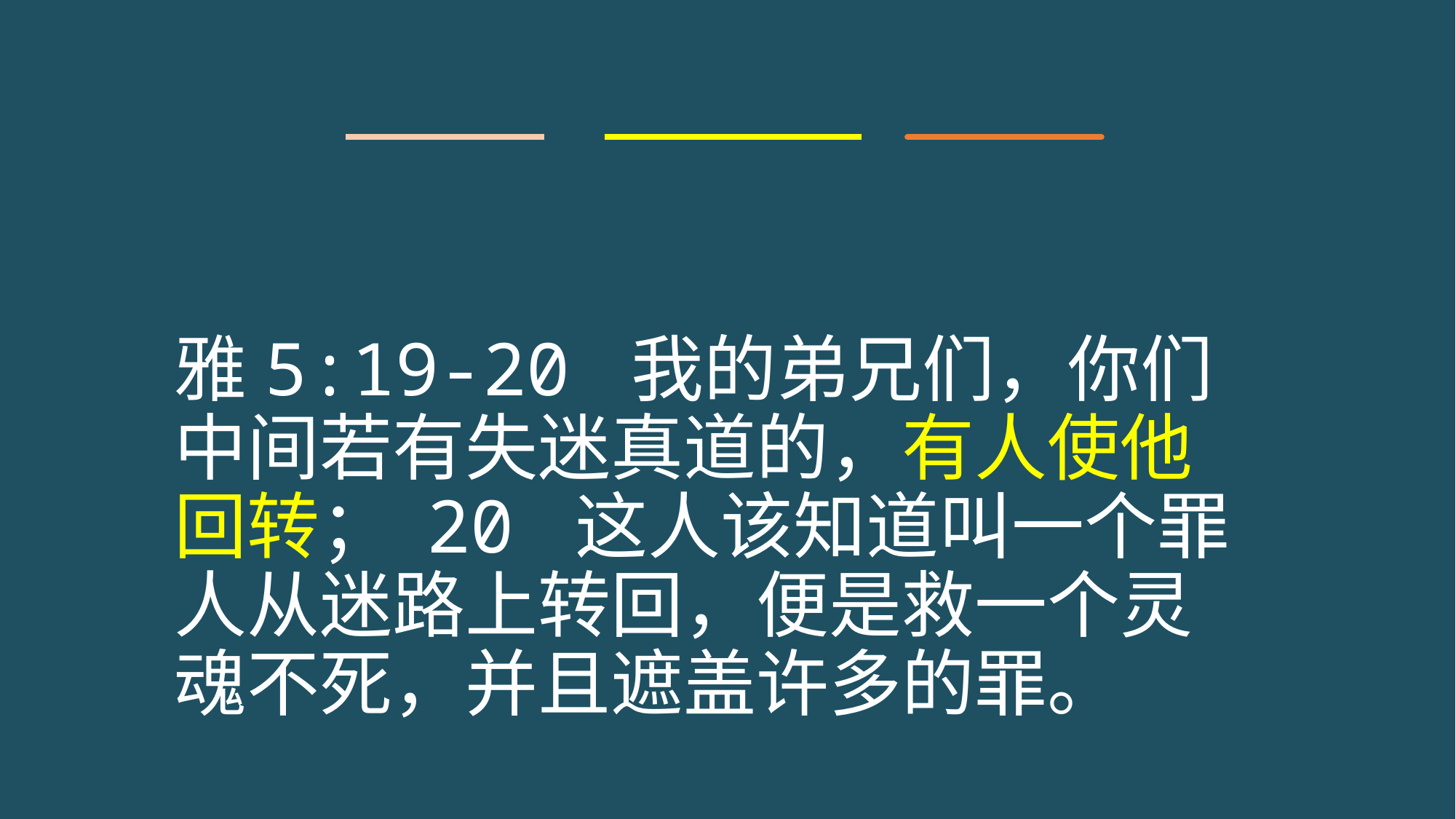

雅5:19-20 我的弟兄们，你们中间若有失迷真道的，有人使他回转； 20 这人该知道叫一个罪人从迷路上转回，便是救一个灵魂不死，并且遮盖许多的罪。